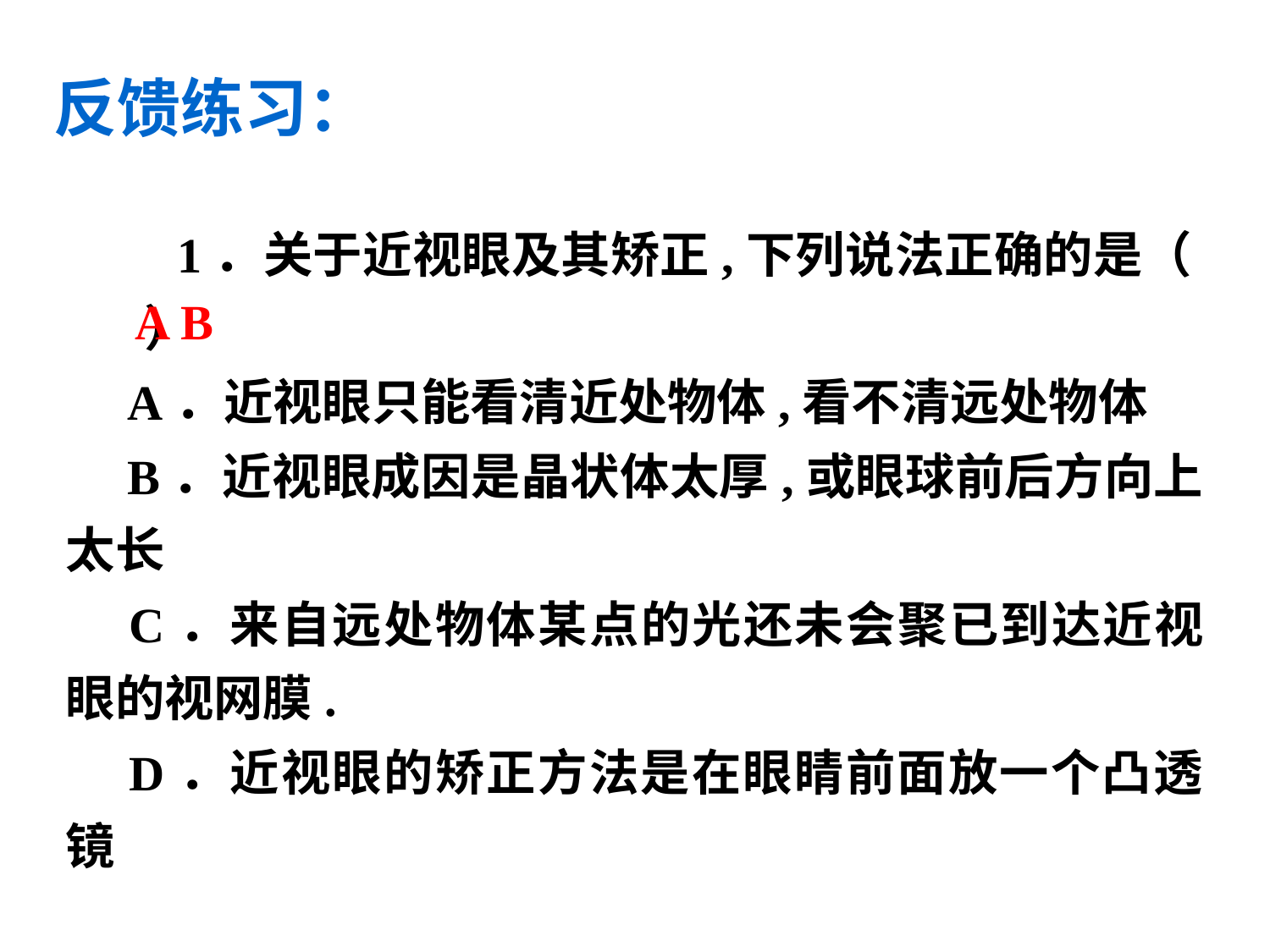

反馈练习：
　　1．关于近视眼及其矫正,下列说法正确的是（         ）
　A．近视眼只能看清近处物体,看不清远处物体
　B．近视眼成因是晶状体太厚,或眼球前后方向上太长
　C．来自远处物体某点的光还未会聚已到达近视 眼的视网膜.
　D．近视眼的矫正方法是在眼睛前面放一个凸透镜
A B